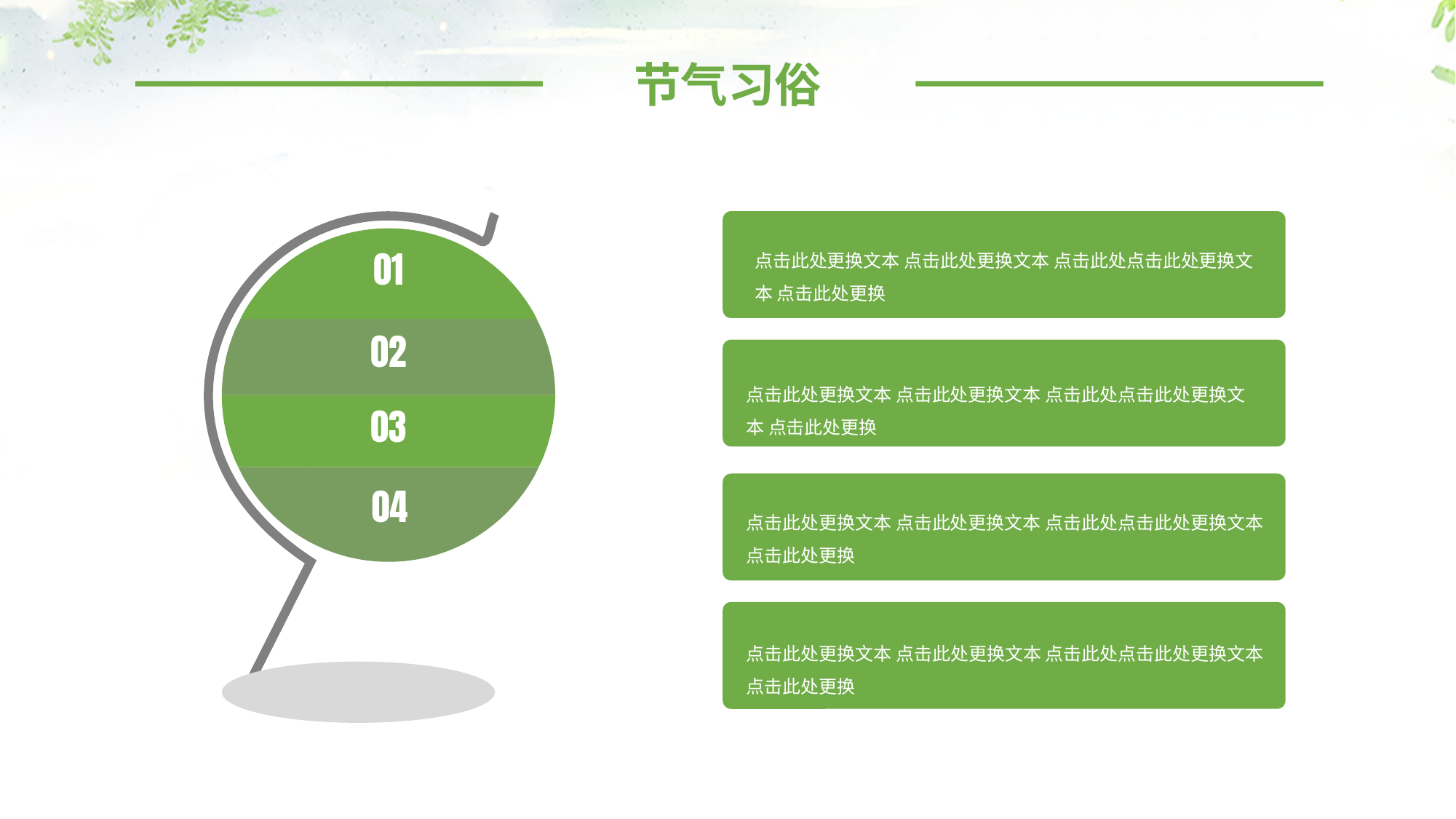

节气习俗

点击此处更换文本 点击此处更换文本 点击此处点击此处更换文本 点击此处更换
01

02

点击此处更换文本 点击此处更换文本 点击此处点击此处更换文本 点击此处更换

03

04
点击此处更换文本 点击此处更换文本 点击此处点击此处更换文本 点击此处更换

点击此处更换文本 点击此处更换文本 点击此处点击此处更换文本 点击此处更换